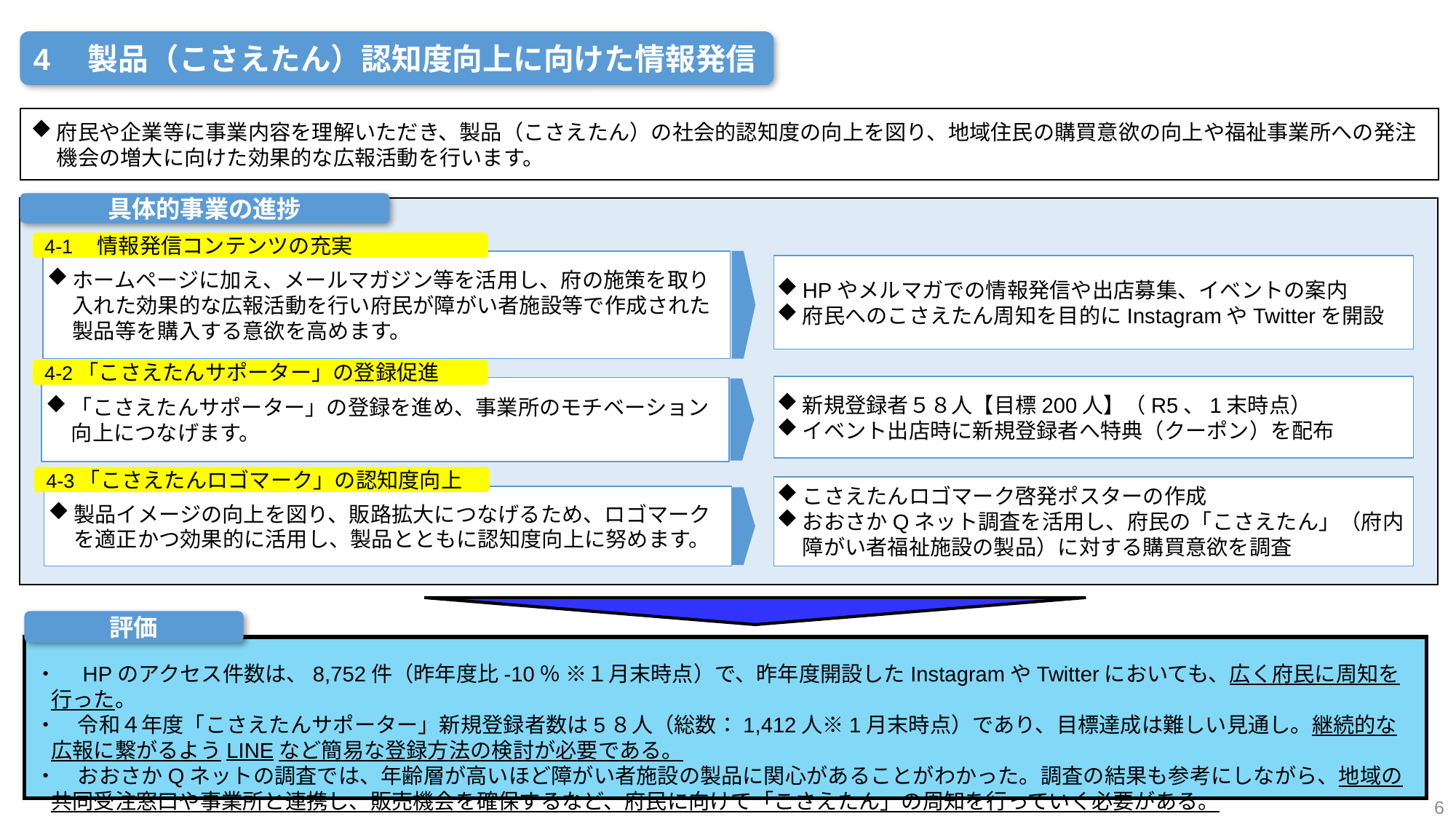

4　製品（こさえたん）認知度向上に向けた情報発信
府民や企業等に事業内容を理解いただき、製品（こさえたん）の社会的認知度の向上を図り、地域住民の購買意欲の向上や福祉事業所への発注機会の増大に向けた効果的な広報活動を行います。
具体的事業の進捗

4-1　情報発信コンテンツの充実

ホームページに加え、メールマガジン等を活用し、府の施策を取り入れた効果的な広報活動を行い府民が障がい者施設等で作成された製品等を購入する意欲を高めます。
HPやメルマガでの情報発信や出店募集、イベントの案内
府民へのこさえたん周知を目的にInstagramやTwitterを開設
4-2「こさえたんサポーター」の登録促進
新規登録者５８人【目標200人】（R5、1末時点）
イベント出店時に新規登録者へ特典（クーポン）を配布
「こさえたんサポーター」の登録を進め、事業所のモチベーション向上につなげます。

4-3「こさえたんロゴマーク」の認知度向上
こさえたんロゴマーク啓発ポスターの作成
おおさかQネット調査を活用し、府民の「こさえたん」（府内障がい者福祉施設の製品）に対する購買意欲を調査
製品イメージの向上を図り、販路拡大につなげるため、ロゴマークを適正かつ効果的に活用し、製品とともに認知度向上に努めます。

評価

・　HPのアクセス件数は、8,752件（昨年度比-10％ ※１月末時点）で、昨年度開設したInstagramやTwitterにおいても、広く府民に周知を行った。
・　令和４年度「こさえたんサポーター」新規登録者数は5８人（総数：1,412人※1月末時点）であり、目標達成は難しい見通し。継続的な広報に繋がるようLINEなど簡易な登録方法の検討が必要である。
・　おおさかQネットの調査では、年齢層が高いほど障がい者施設の製品に関心があることがわかった。調査の結果も参考にしながら、地域の共同受注窓口や事業所と連携し、販売機会を確保するなど、府民に向けて「こさえたん」の周知を行っていく必要がある。

6